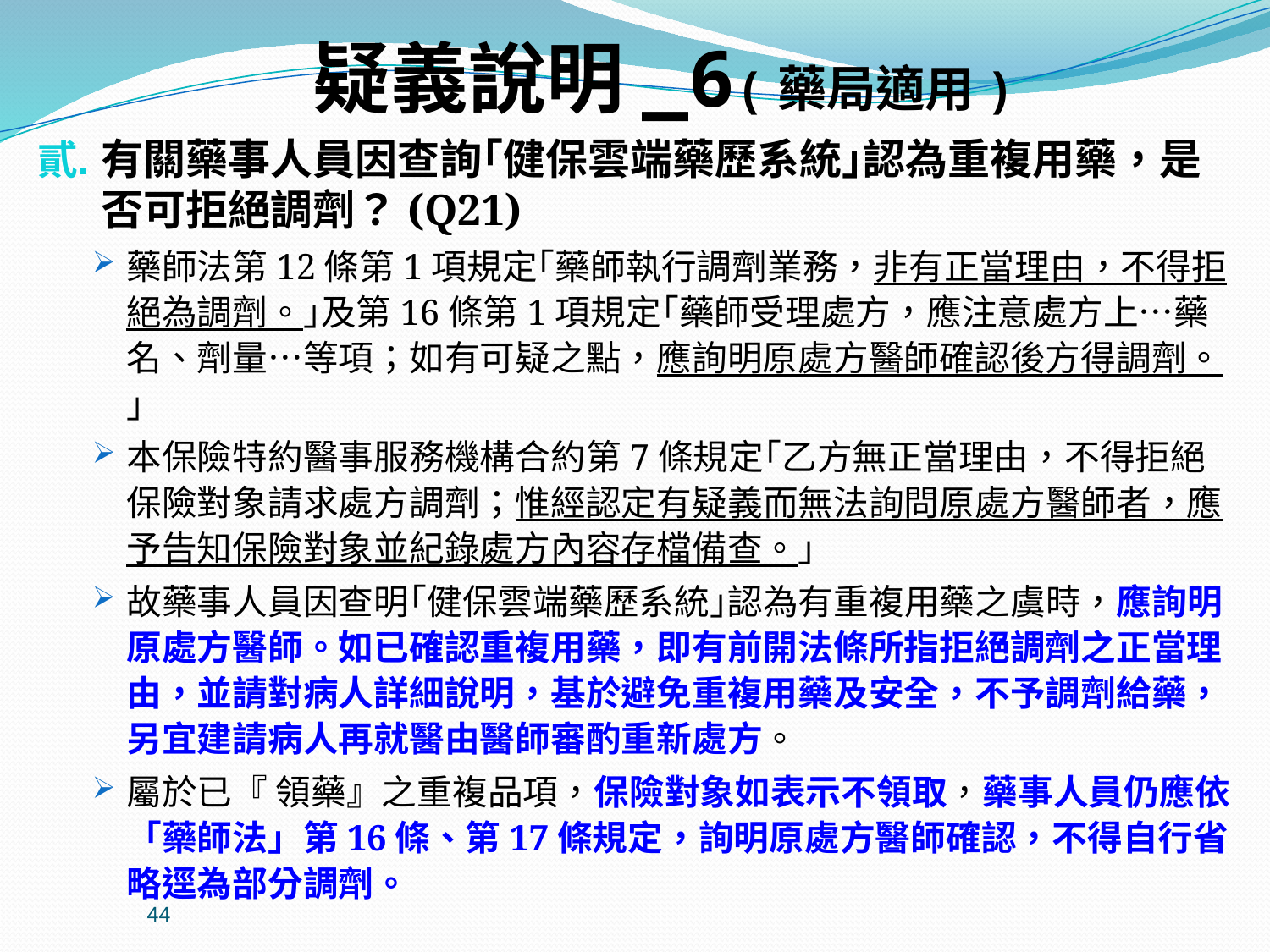

# 疑義說明_6(藥局適用)
有關藥事人員因查詢｢健保雲端藥歷系統｣認為重複用藥，是否可拒絕調劑？(Q21)
藥師法第12條第1項規定｢藥師執行調劑業務，非有正當理由，不得拒絕為調劑。｣及第16條第1項規定｢藥師受理處方，應注意處方上…藥名、劑量…等項；如有可疑之點，應詢明原處方醫師確認後方得調劑。｣
本保險特約醫事服務機構合約第7條規定｢乙方無正當理由，不得拒絕保險對象請求處方調劑；惟經認定有疑義而無法詢問原處方醫師者，應予告知保險對象並紀錄處方內容存檔備查。｣
故藥事人員因查明｢健保雲端藥歷系統｣認為有重複用藥之虞時，應詢明原處方醫師。如已確認重複用藥，即有前開法條所指拒絕調劑之正當理由，並請對病人詳細說明，基於避免重複用藥及安全，不予調劑給藥，另宜建請病人再就醫由醫師審酌重新處方。
屬於已『 領藥』之重複品項，保險對象如表示不領取，藥事人員仍應依「藥師法」第16條、第17條規定，詢明原處方醫師確認，不得自行省略逕為部分調劑。
44